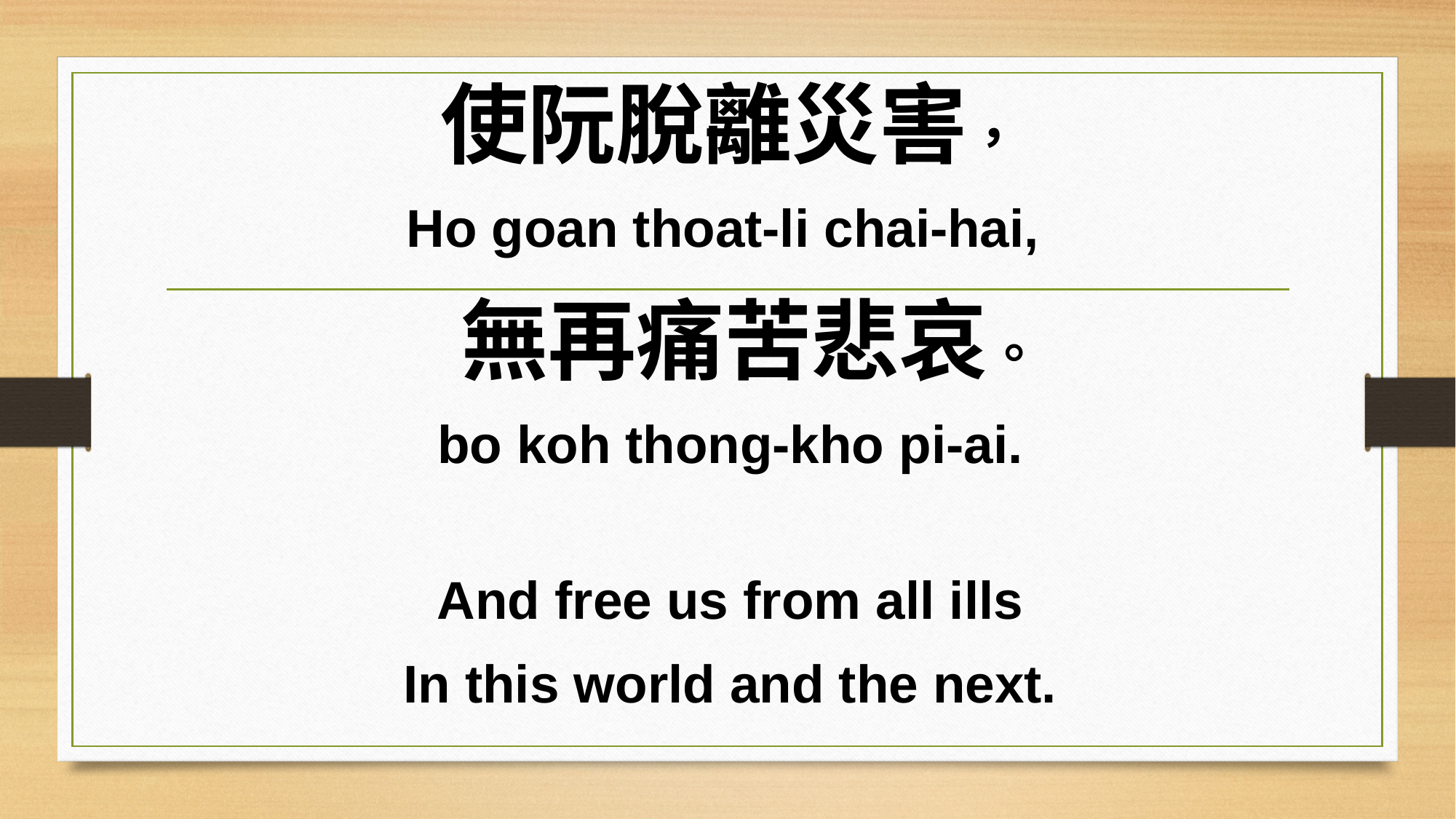

使阮脫離災害，
Ho goan thoat-li chai-hai,
 無再痛苦悲哀。
bo koh thong-kho pi-ai.

And free us from all ills
In this world and the next.